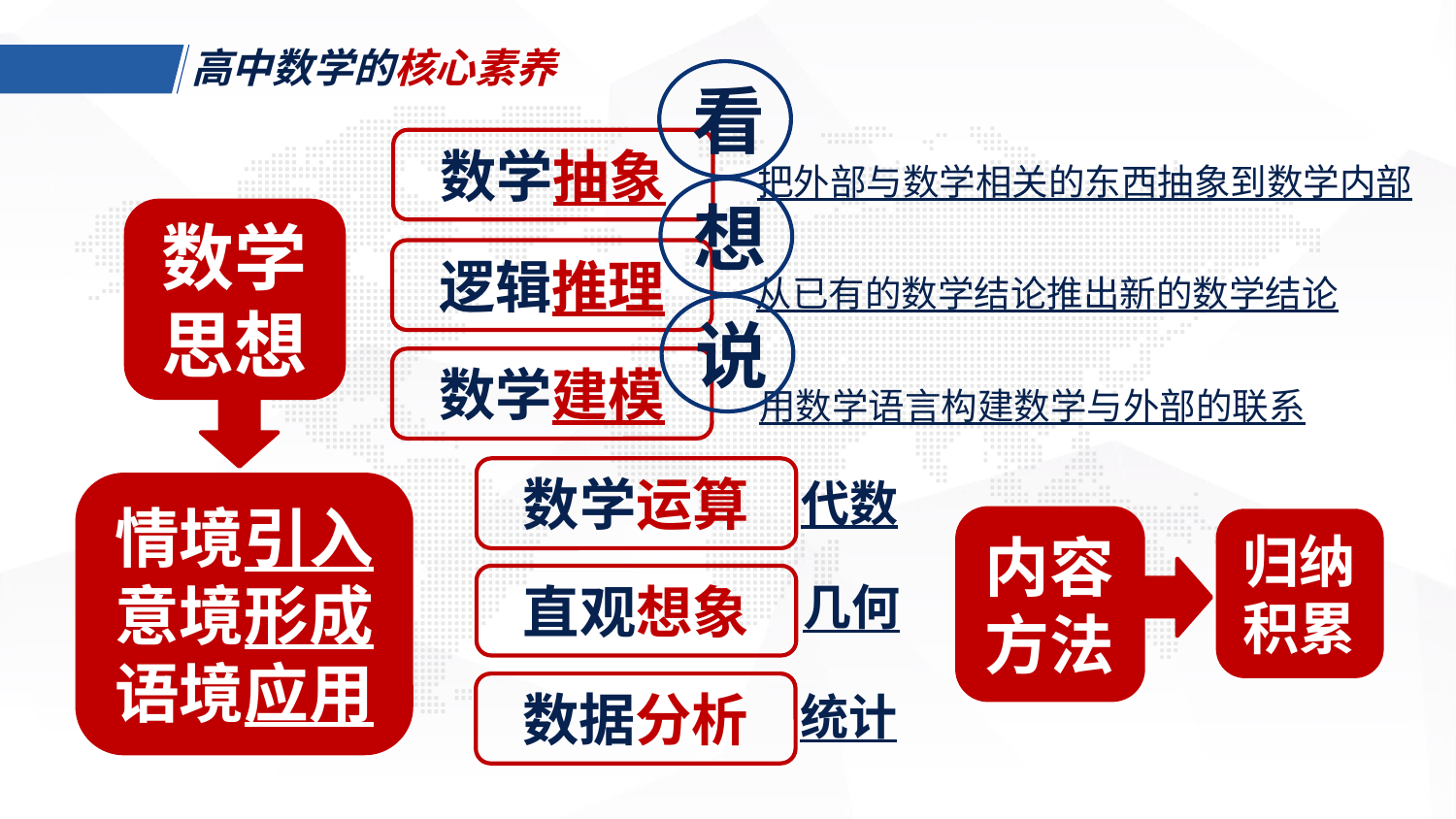

# 高中数学的核心素养
看
数学抽象
把外部与数学相关的东西抽象到数学内部
想
数学
思想
逻辑推理
从已有的数学结论推出新的数学结论
说
数学建模
用数学语言构建数学与外部的联系

数学运算
代数
情境引入
意境形成
语境应用
内容
方法
归纳积累

直观想象
几何
数据分析
统计